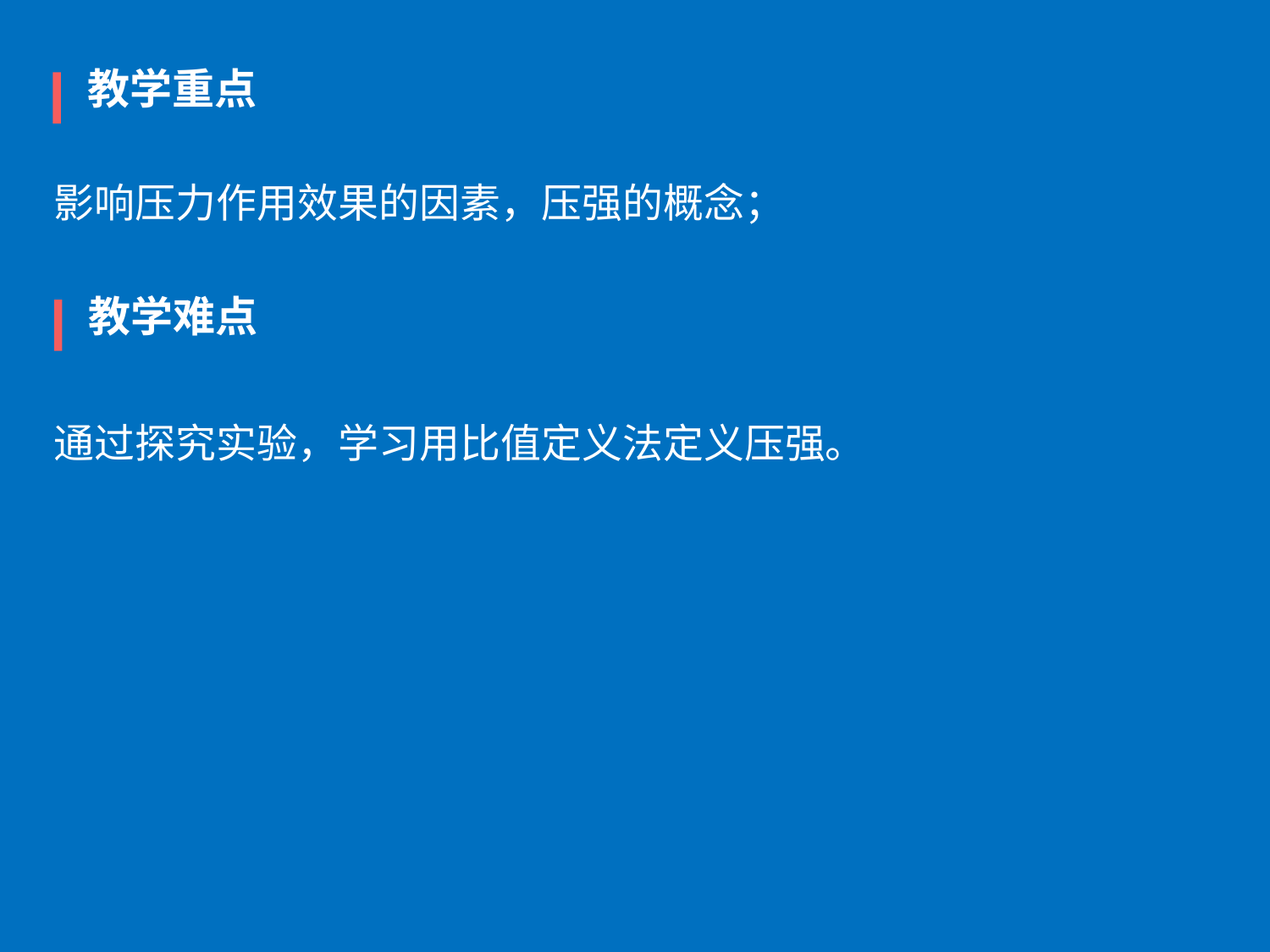

教学重点

影响压力作用效果的因素，压强的概念；
教学难点

通过探究实验，学习用比值定义法定义压强。